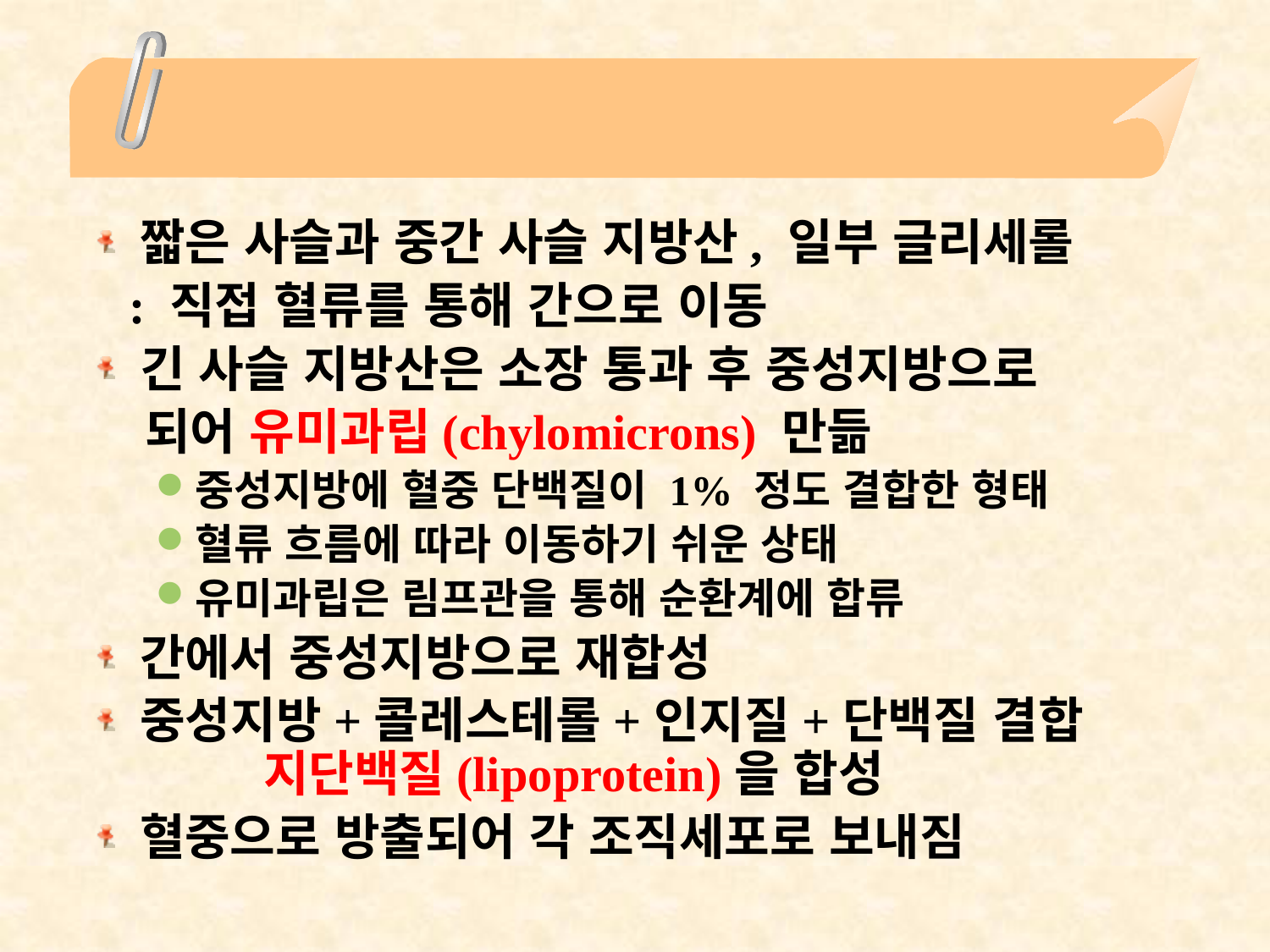

짧은 사슬과 중간 사슬 지방산, 일부 글리세롤
   : 직접 혈류를 통해 간으로 이동
긴 사슬 지방산은 소장 통과 후 중성지방으로
   되어 유미과립(chylomicrons) 만듦
중성지방에 혈중 단백질이 1% 정도 결합한 형태
혈류 흐름에 따라 이동하기 쉬운 상태
유미과립은 림프관을 통해 순환계에 합류
간에서 중성지방으로 재합성
중성지방+콜레스테롤+인지질+단백질 결합                지단백질(lipoprotein)을 합성
혈중으로 방출되어 각 조직세포로 보내짐